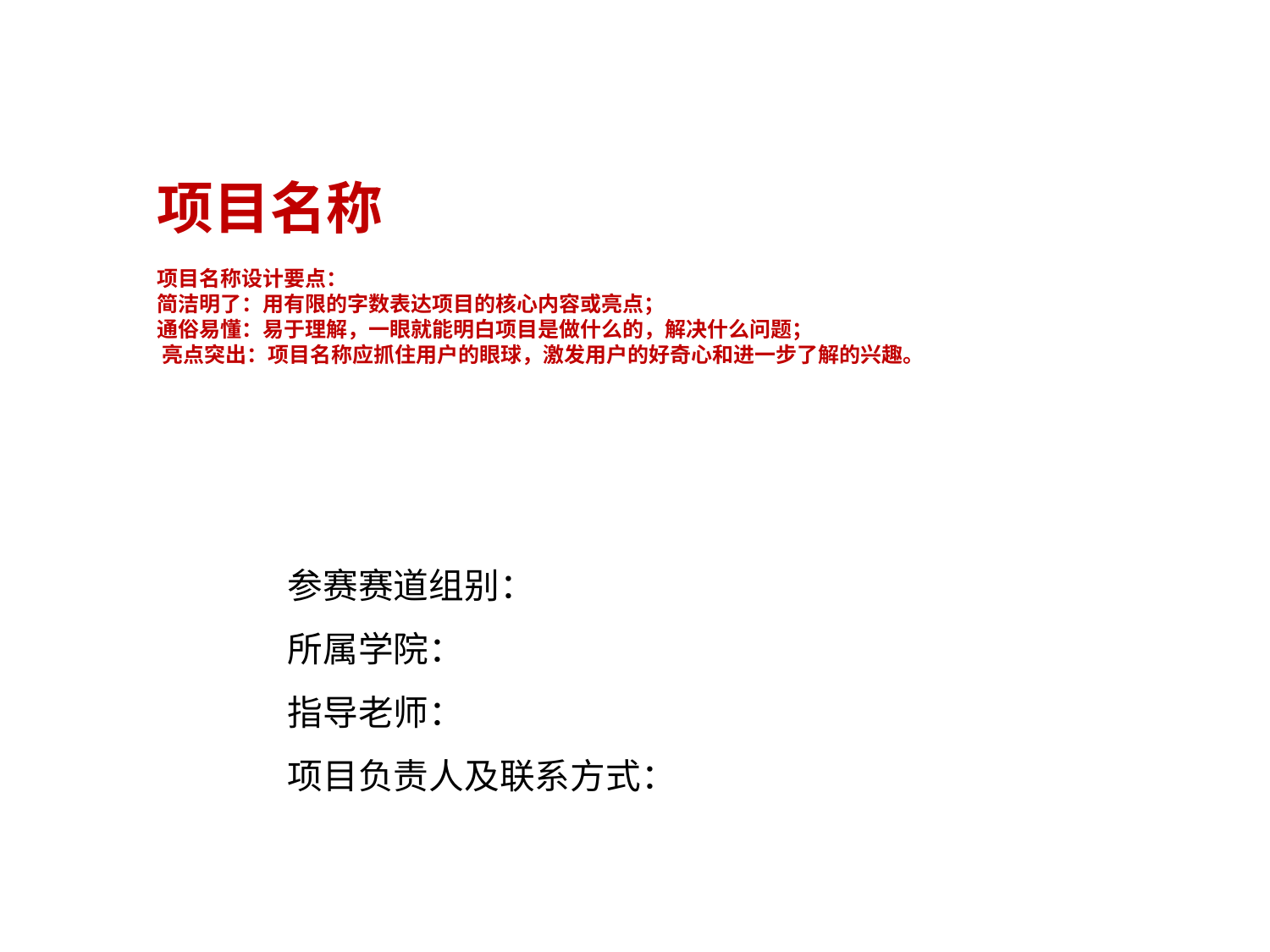

项目名称

项目名称设计要点：
简洁明了：用有限的字数表达项目的核心内容或亮点‌；
通俗易懂‌：易于理解，一眼就能明白项目是做什么的，解决什么问题；
‌亮点突出‌：项目名称应抓住用户的眼球，激发用户的好奇心和进一步了解的兴趣。
参赛赛道组别：
所属学院：
指导老师：
项目负责人及联系方式：